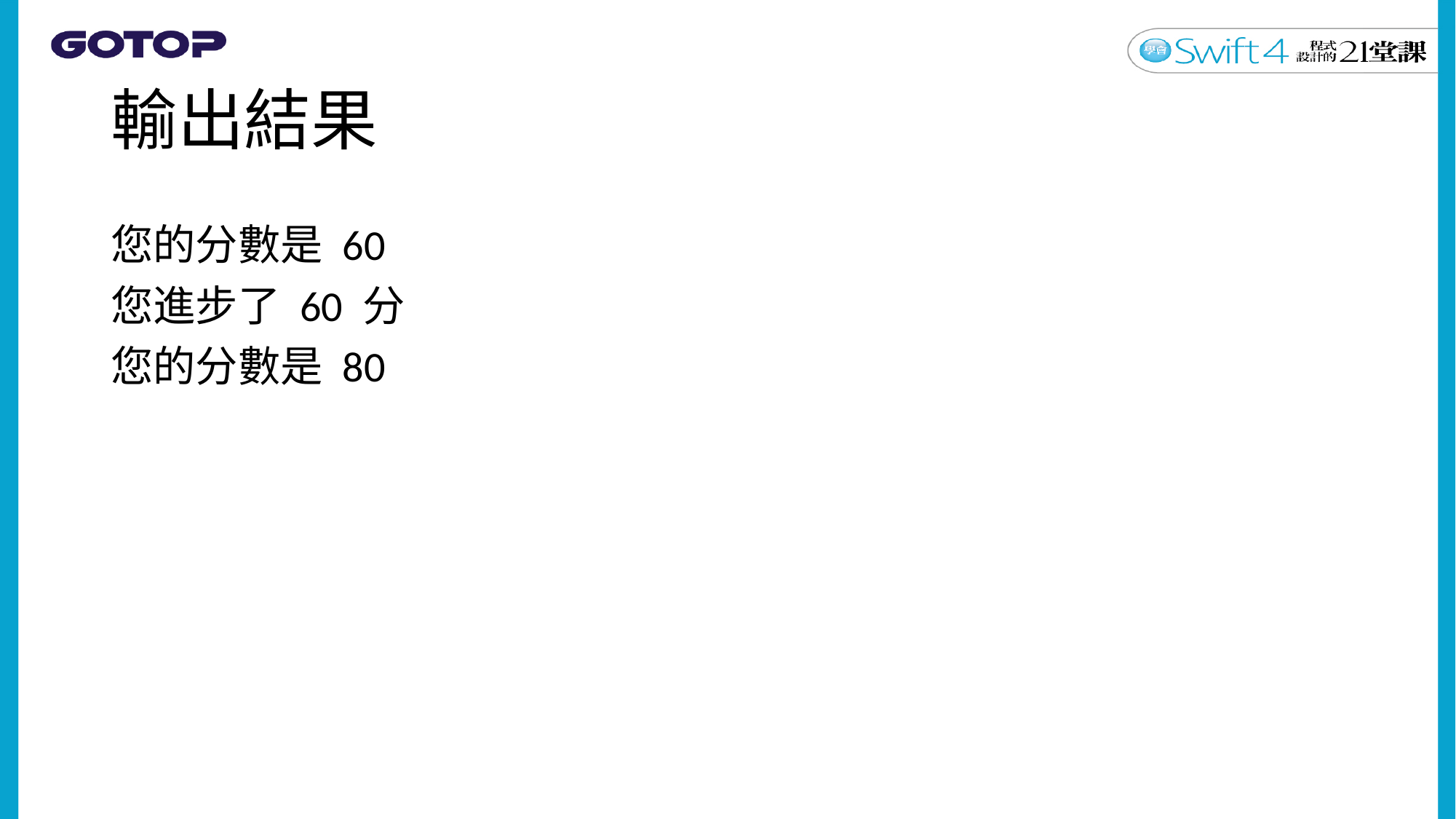

# 輸出結果
您的分數是 60
您進步了 60 分
您的分數是 80